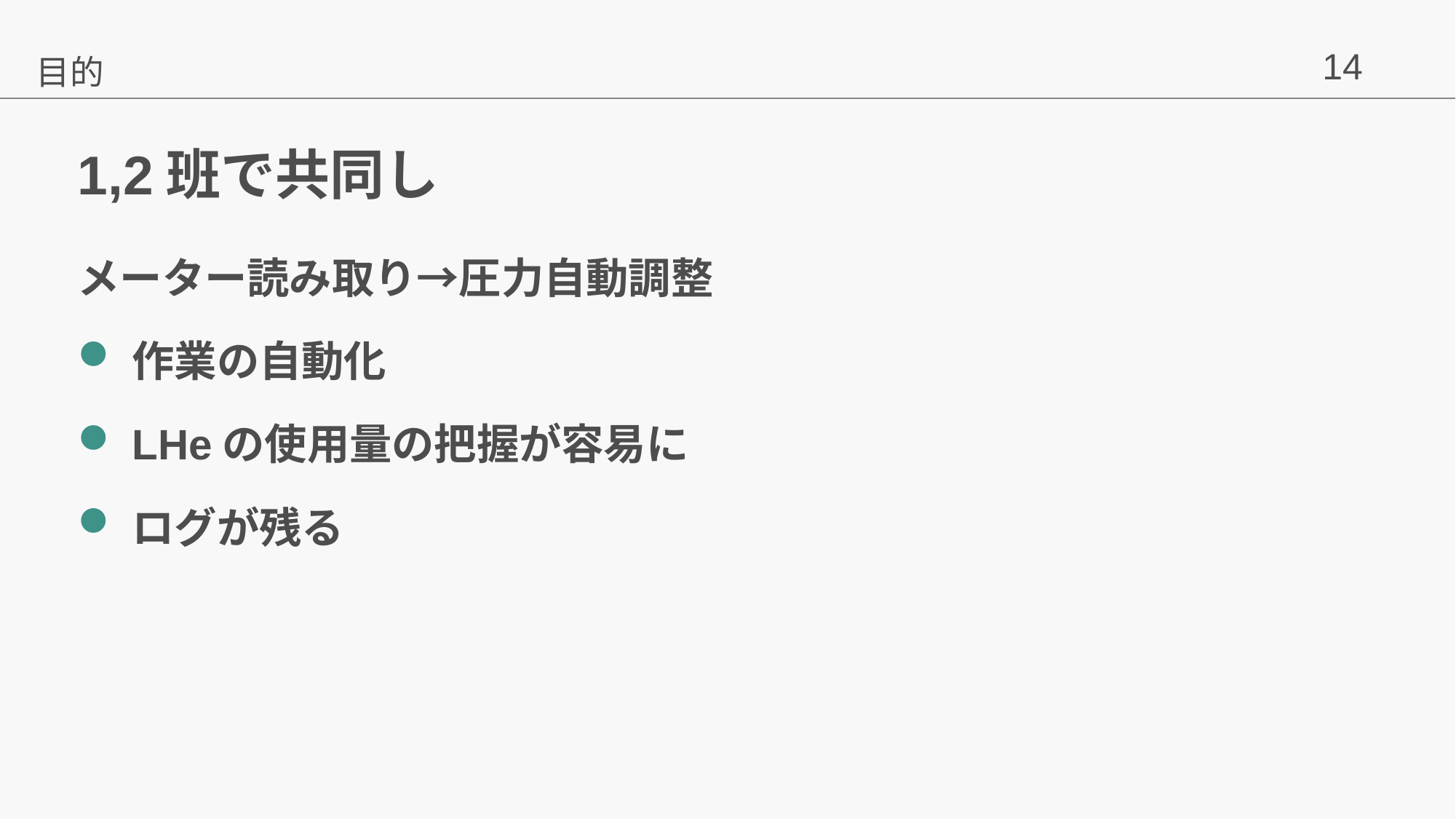

目的
# 1,2班で共同し
メーター読み取り→圧力自動調整
作業の自動化
LHeの使用量の把握が容易に
ログが残る